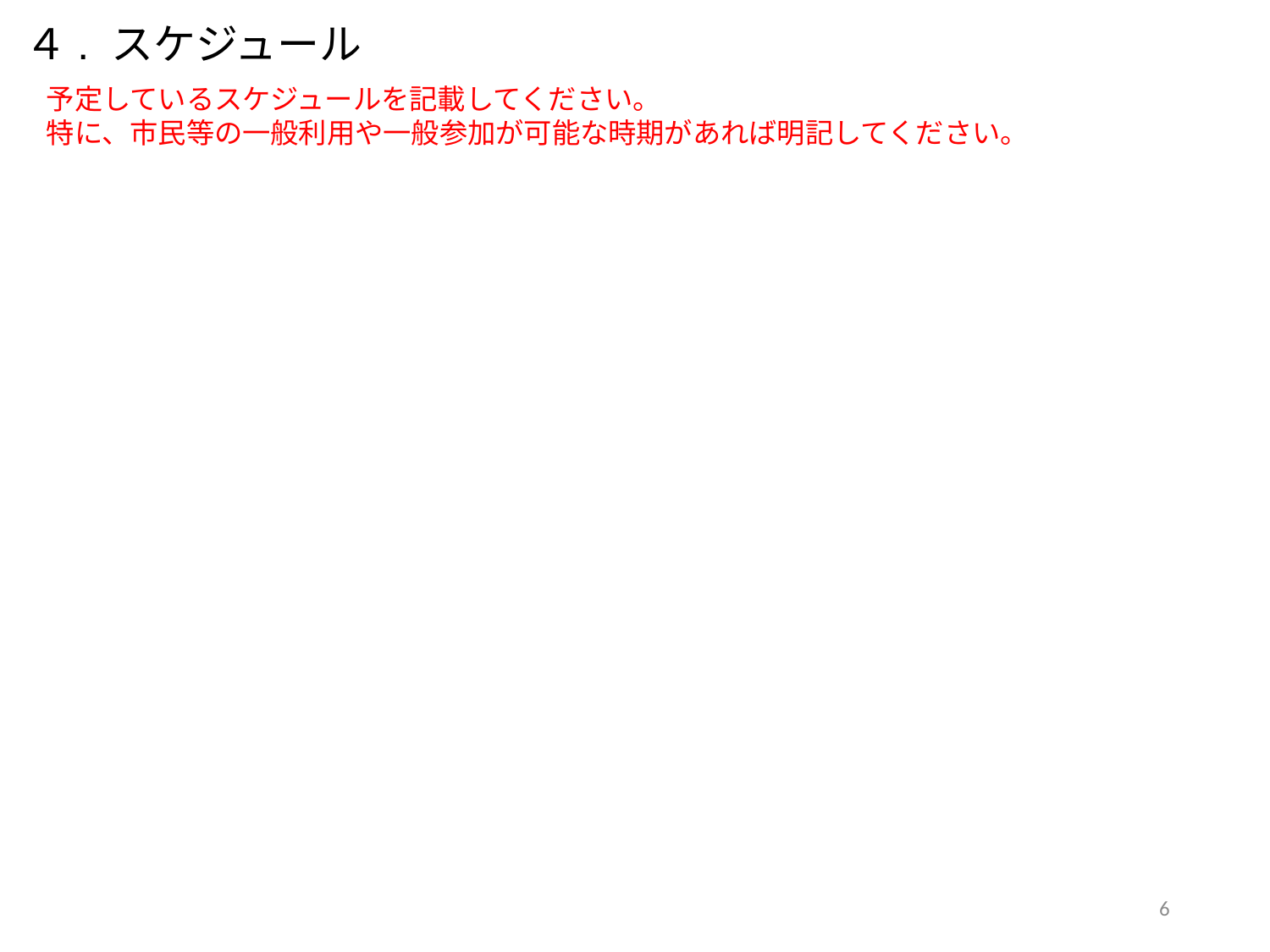

４. スケジュール
予定しているスケジュールを記載してください。
特に、市民等の一般利用や一般参加が可能な時期があれば明記してください。
6